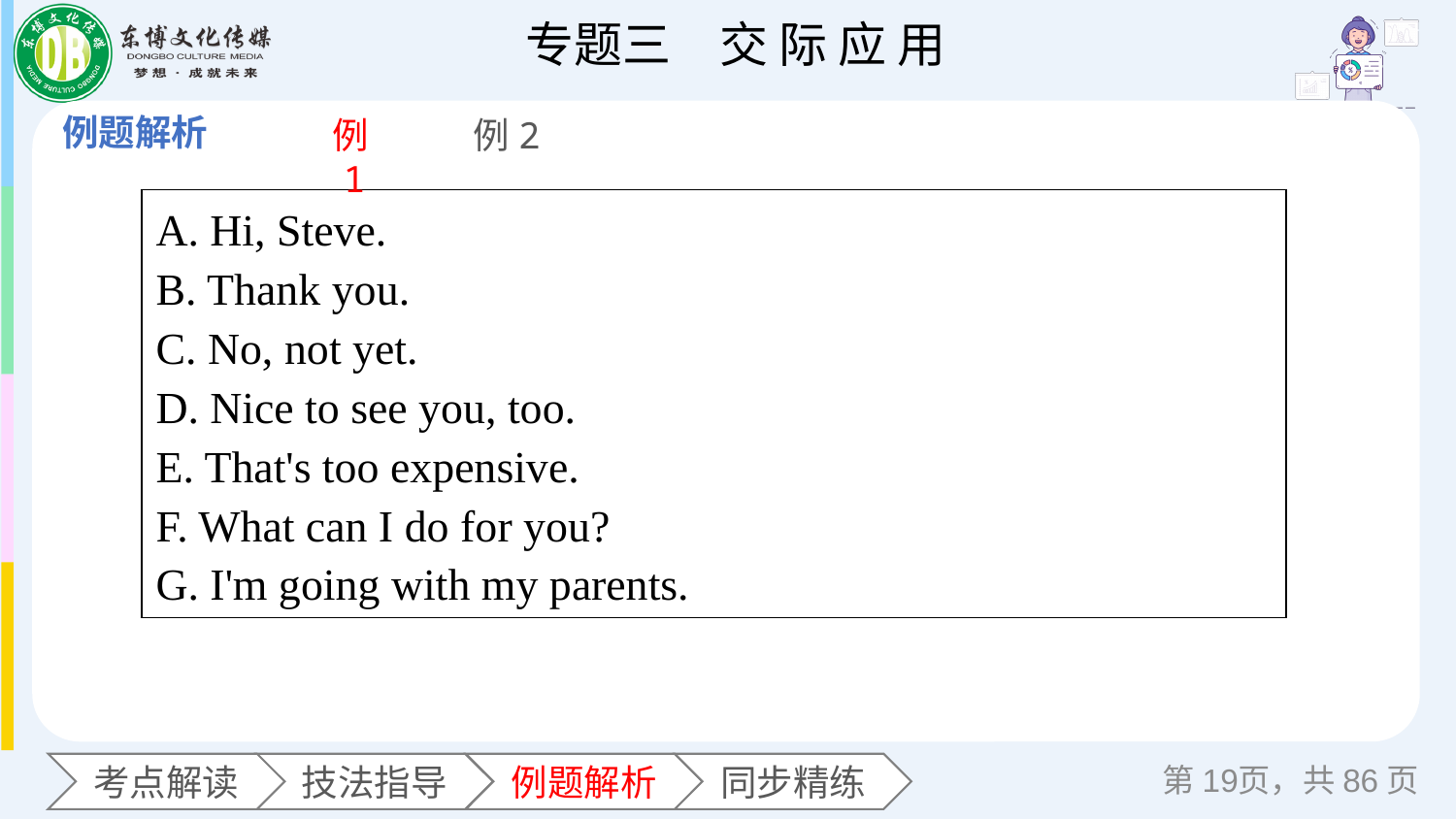

例1
例2
| A. Hi, Steve. B. Thank you. C. No, not yet. D. Nice to see you, too. E. That's too expensive. F. What can I do for you? G. I'm going with my parents. |
| --- |
第19页，共86页